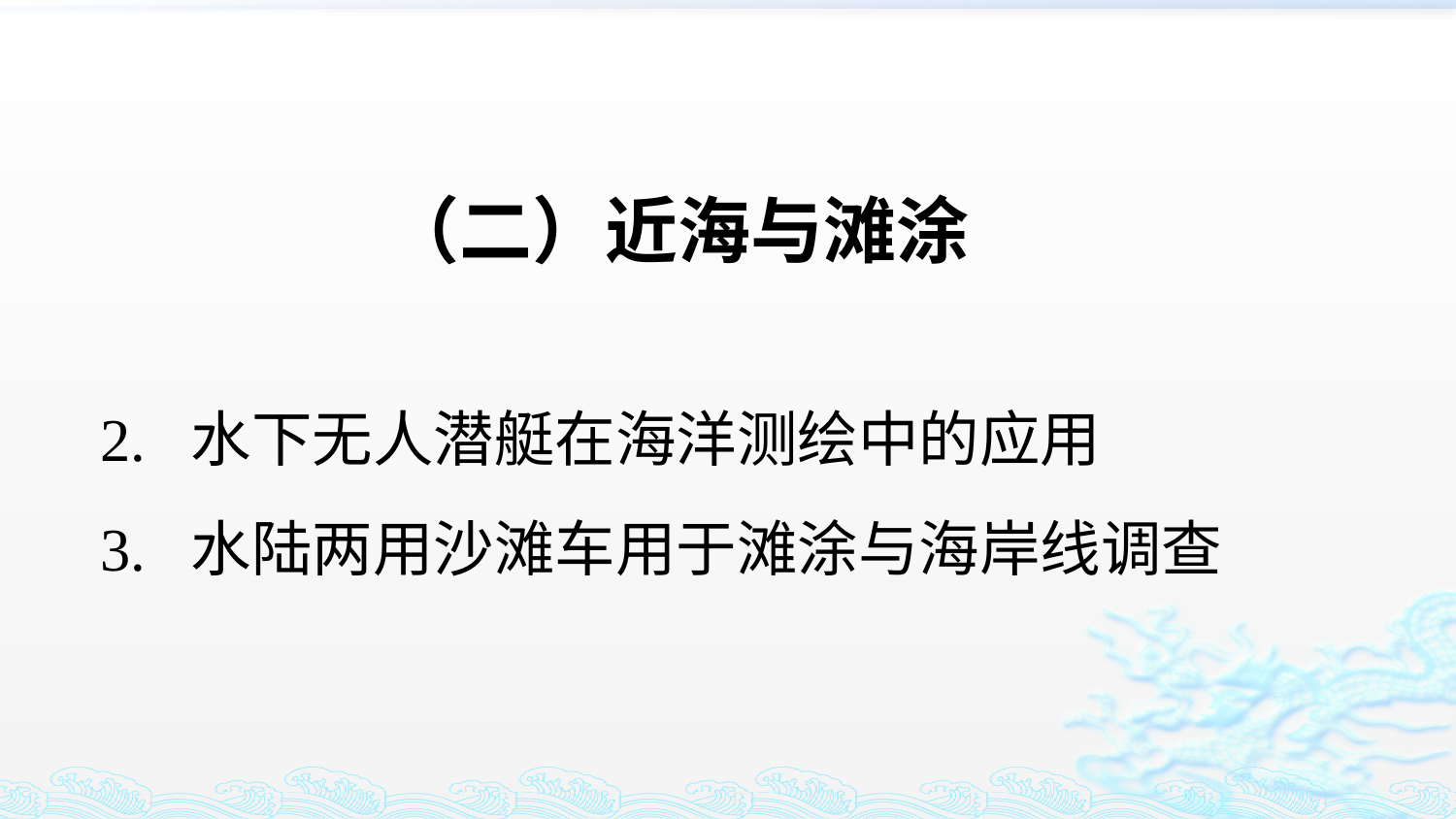

（二）近海与滩涂
2.  水下无人潜艇在海洋测绘中的应用
3.  水陆两用沙滩车用于滩涂与海岸线调查